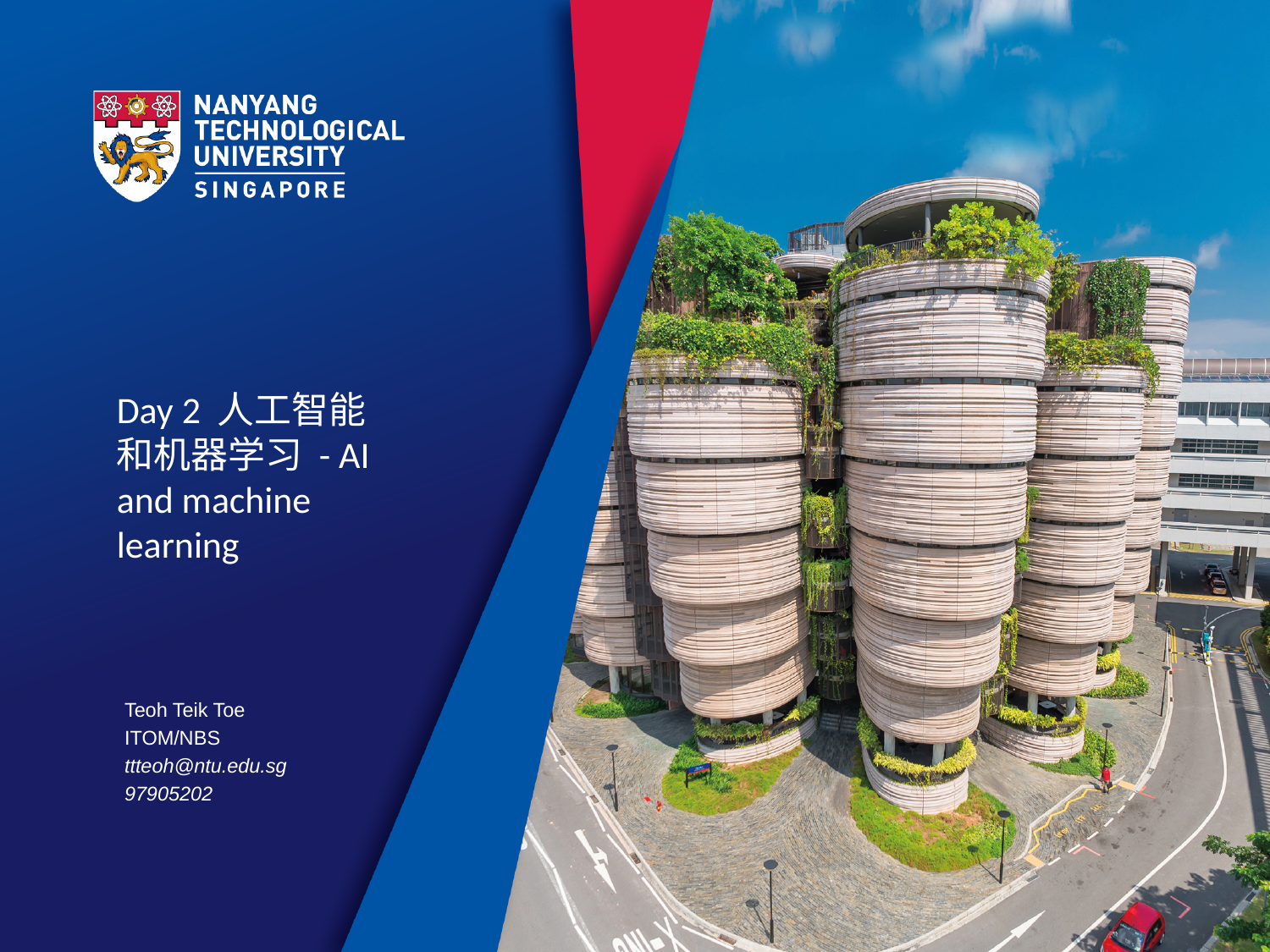

# Day 2 人工智能和机器学习 - AI and machine learning
Teoh Teik Toe
ITOM/NBS
ttteoh@ntu.edu.sg
97905202